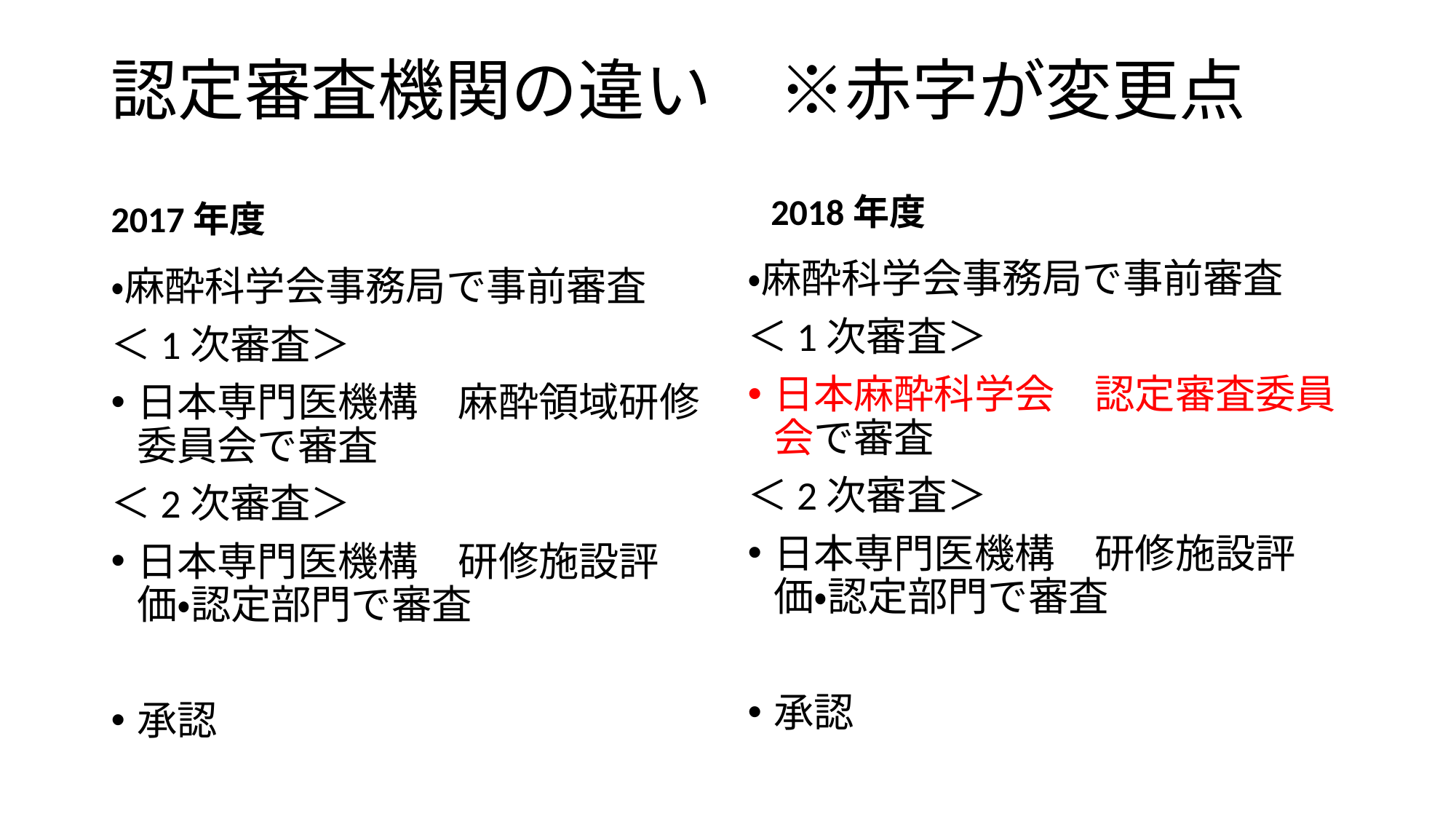

# 認定審査機関の違い　※赤字が変更点
2018年度
2017年度
・麻酔科学会事務局で事前審査
＜1次審査＞
日本麻酔科学会　認定審査委員会で審査
＜2次審査＞
日本専門医機構　研修施設評価・認定部門で審査

承認
・麻酔科学会事務局で事前審査
＜1次審査＞
日本専門医機構　麻酔領域研修委員会で審査
＜2次審査＞
日本専門医機構　研修施設評価・認定部門で審査

承認